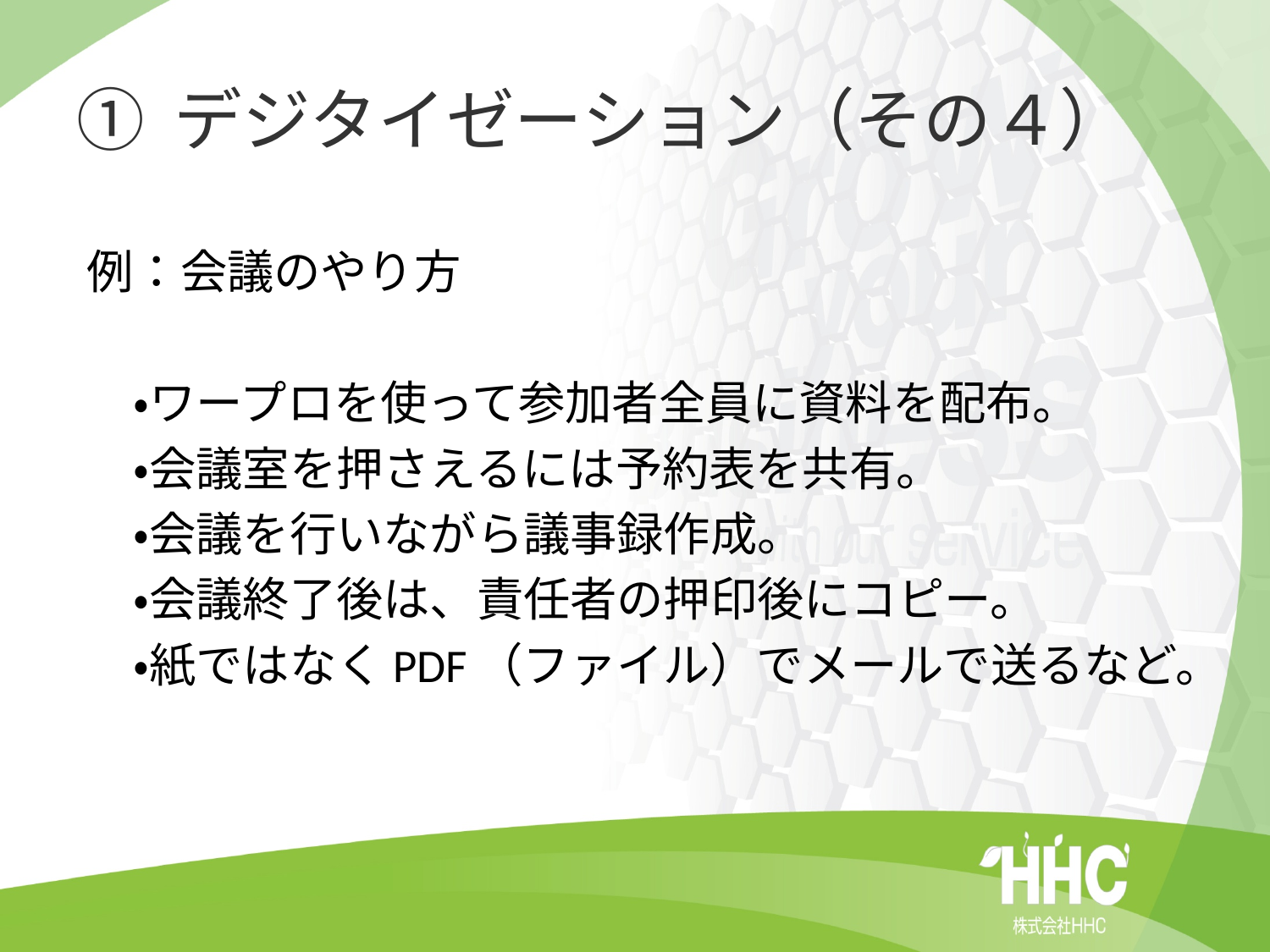

# ① デジタイゼーション（その４）
例：会議のやり方

　・ワープロを使って参加者全員に資料を配布。
　・会議室を押さえるには予約表を共有。
　・会議を行いながら議事録作成。
　・会議終了後は、責任者の押印後にコピー。
　・紙ではなくPDF（ファイル）でメールで送るなど。